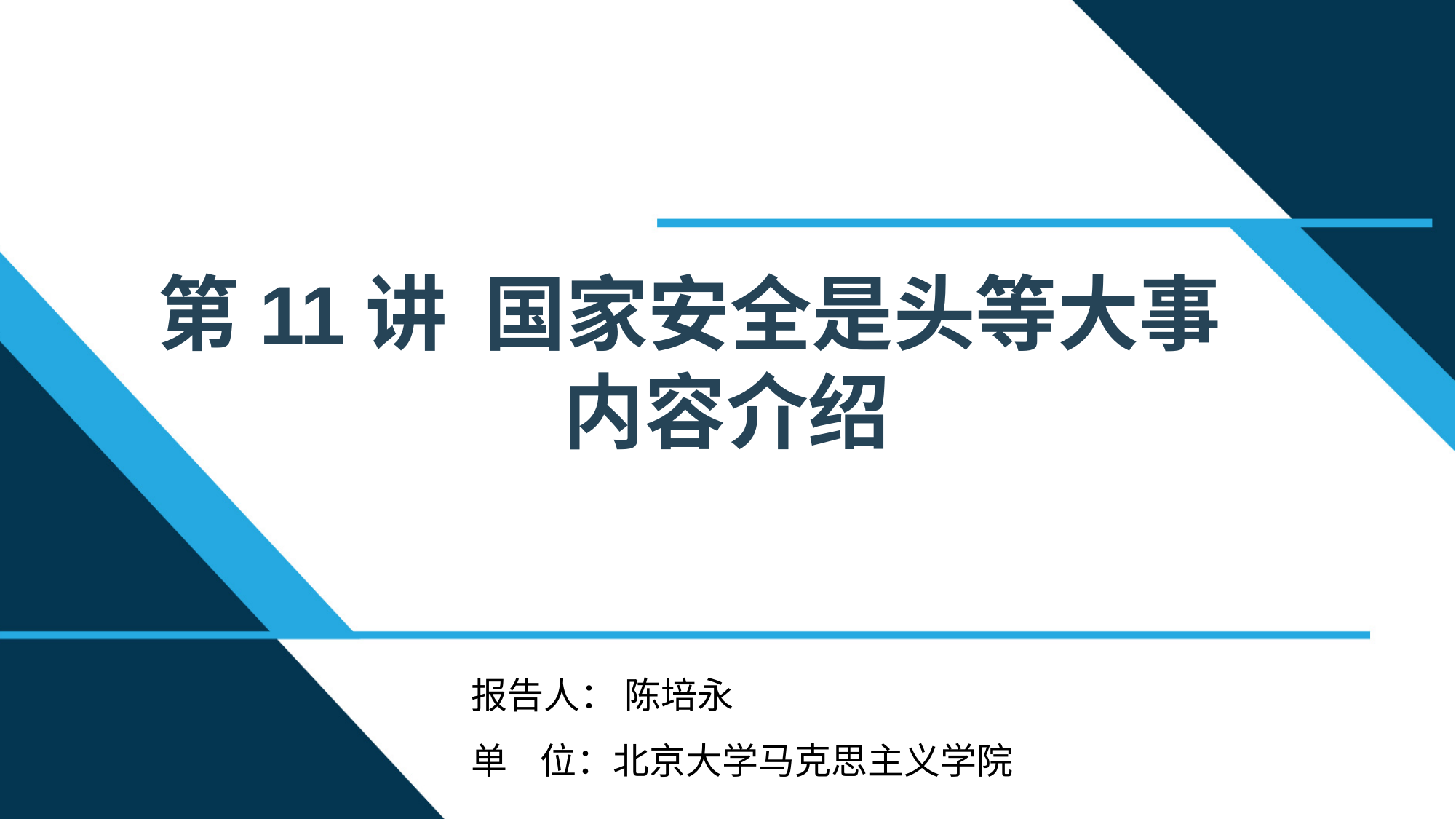

第11讲  国家安全是头等大事
内容介绍

报告人： 陈培永
单    位：北京大学马克思主义学院